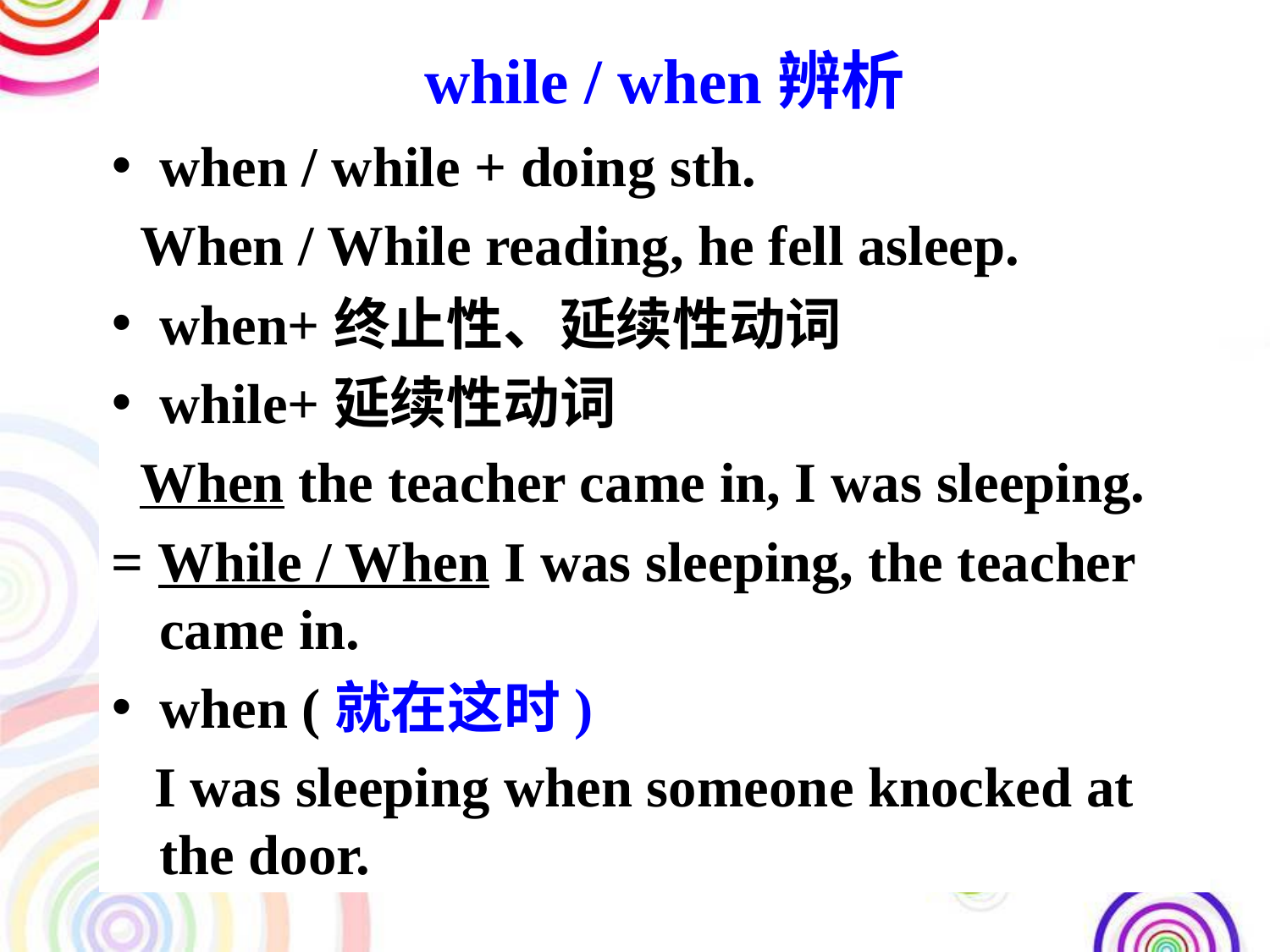

while / when辨析
when / while + doing sth.
  When / While reading, he fell asleep.
when+终止性、延续性动词
while+延续性动词
  When the teacher came in, I was sleeping.
= While / When I was sleeping, the teacher came in.
when (就在这时)
   I was sleeping when someone knocked at the door.